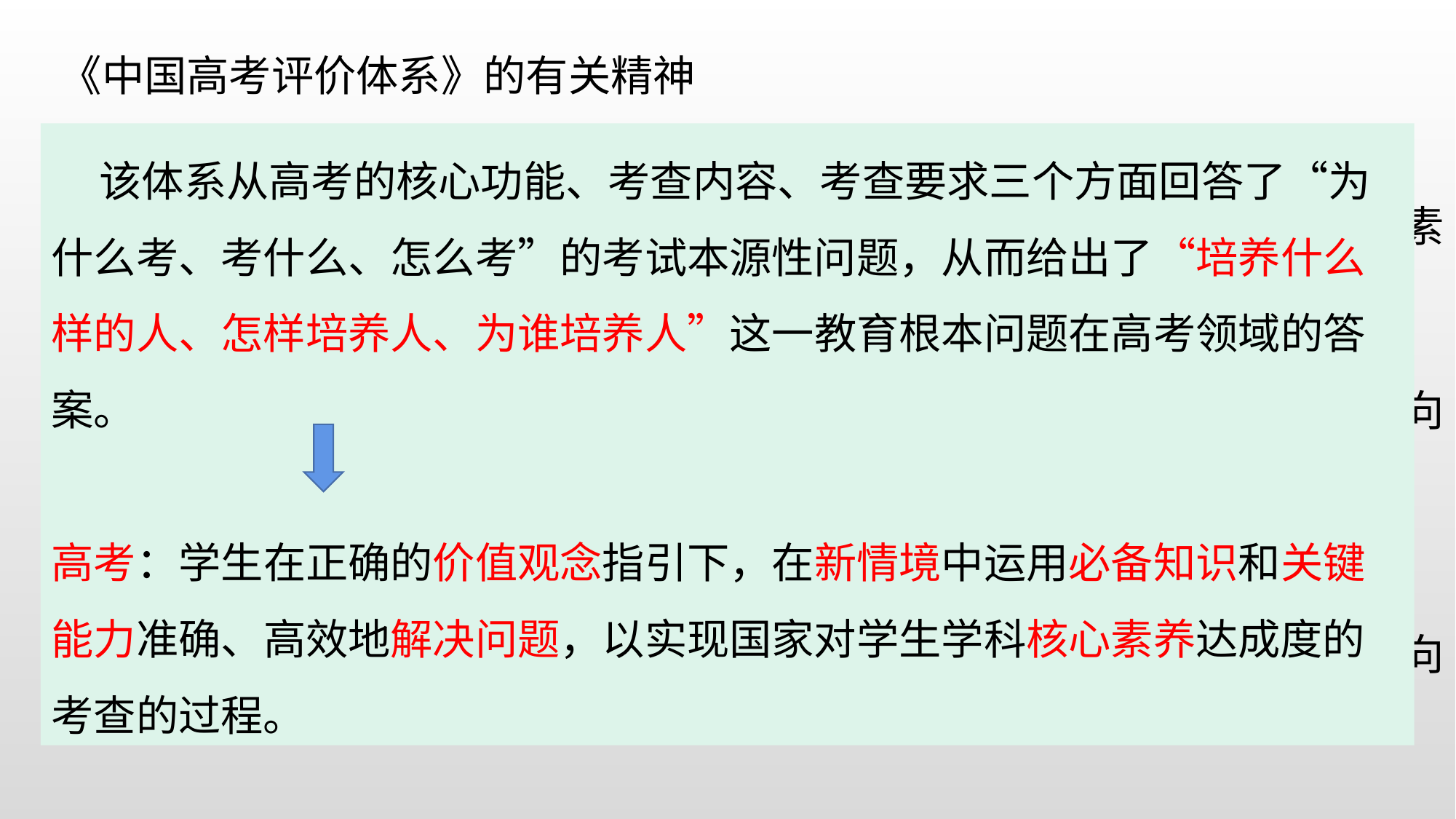

《中国高考评价体系》的有关精神
    该体系从高考的核心功能、考查内容、考查要求三个方面回答了“为什么考、考什么、怎么考”的考试本源性问题，从而给出了“培养什么样的人、怎样培养人、为谁培养人”这一教育根本问题在高考领域的答案。

高考：学生在正确的价值观念指引下，在新情境中运用必备知识和关键能力准确、高效地解决问题，以实现国家对学生学科核心素养达成度的考查的过程。
为什么考？考核功能：立德树人、服务选才、引导教学
 在教育功能上，实现了高考由单纯的考试评价向立德树人重要载体和素质教育关键环节的转变。
考什么？考查内容：核心价值、学科素养、关键能力、必备知识
 在评价理念上，实现了高考由传统的“知识立意”“能力立意”评价向“价值引领、素养导向、能力为重、知识为基”综合评价的转变。
怎么考？考查要求：基础性、综合性、应用性、创新性
       考查载体：情境+问题
 在评价模式上，实现了高考从主要基于“考查内容”的一维评价模式向“考查内容、考查要求、考查载体”三位一体评价模式的转变 。